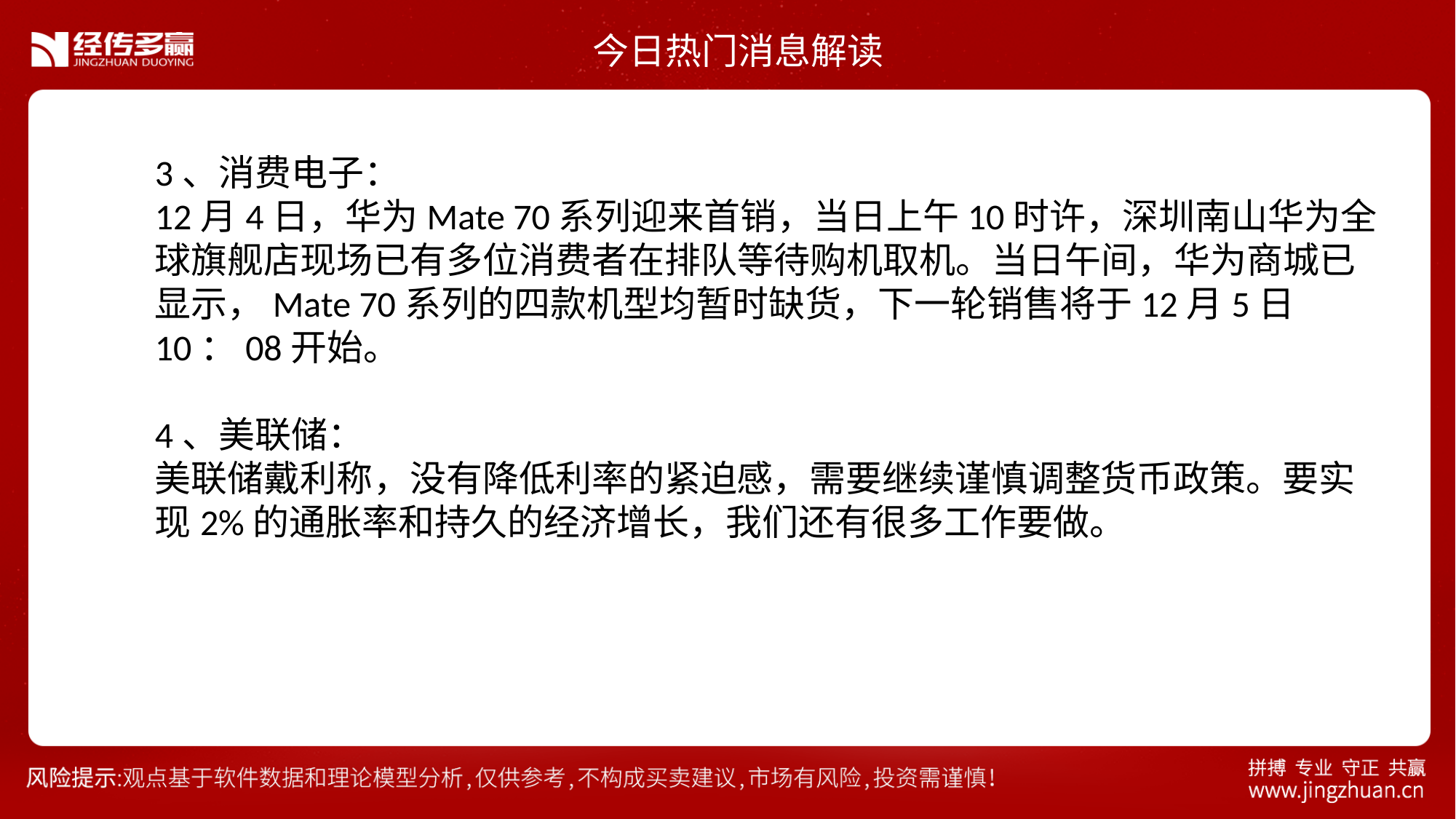

今日热门消息解读
3、消费电子：
12月4日，华为Mate 70系列迎来首销，当日上午10时许，深圳南山华为全球旗舰店现场已有多位消费者在排队等待购机取机。当日午间，华为商城已显示，Mate 70系列的四款机型均暂时缺货，下一轮销售将于12月5日10：08开始。

4、美联储：
美联储戴利称，没有降低利率的紧迫感，需要继续谨慎调整货币政策。要实现2%的通胀率和持久的经济增长，我们还有很多工作要做。